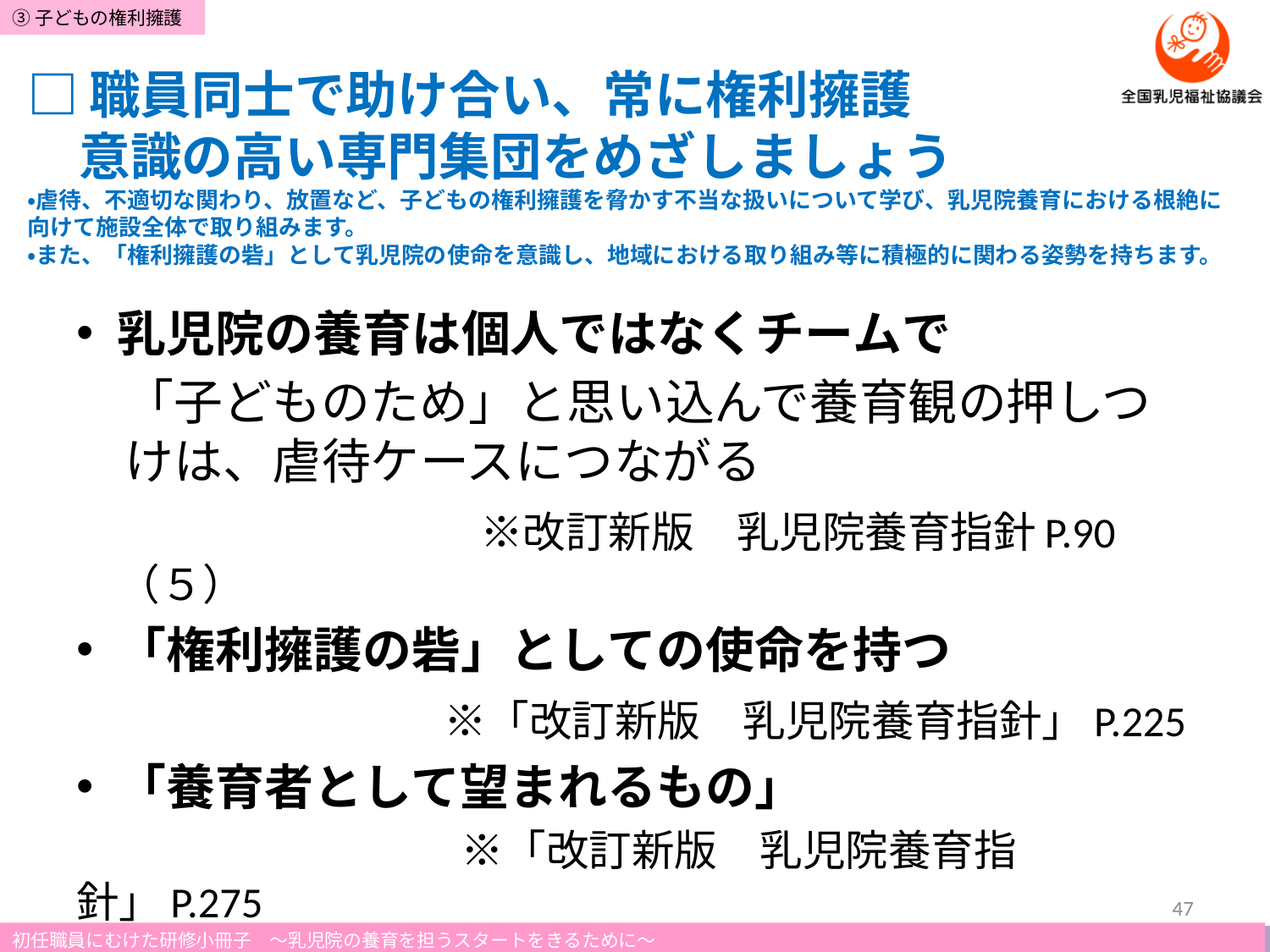

# □職員同士で助け合い、常に権利擁護 　意識の高い専門集団をめざしましょう ・虐待、不適切な関わり、放置など、子どもの権利擁護を脅かす不当な扱いについて学び、乳児院養育における根絶に向けて施設全体で取り組みます。 ・また、「権利擁護の砦」として乳児院の使命を意識し、地域における取り組み等に積極的に関わる姿勢を持ちます。
乳児院の養育は個人ではなくチームで
　「子どものため」と思い込んで養育観の押しつ　けは、虐待ケースにつながる
　　　　　　　　 ※改訂新版　乳児院養育指針P.90（５）
「権利擁護の砦」としての使命を持つ
　　　　　　　　※「改訂新版　乳児院養育指針」P.225
「養育者として望まれるもの」
　　　　　　　　　※「改訂新版　乳児院養育指針」P.275

47